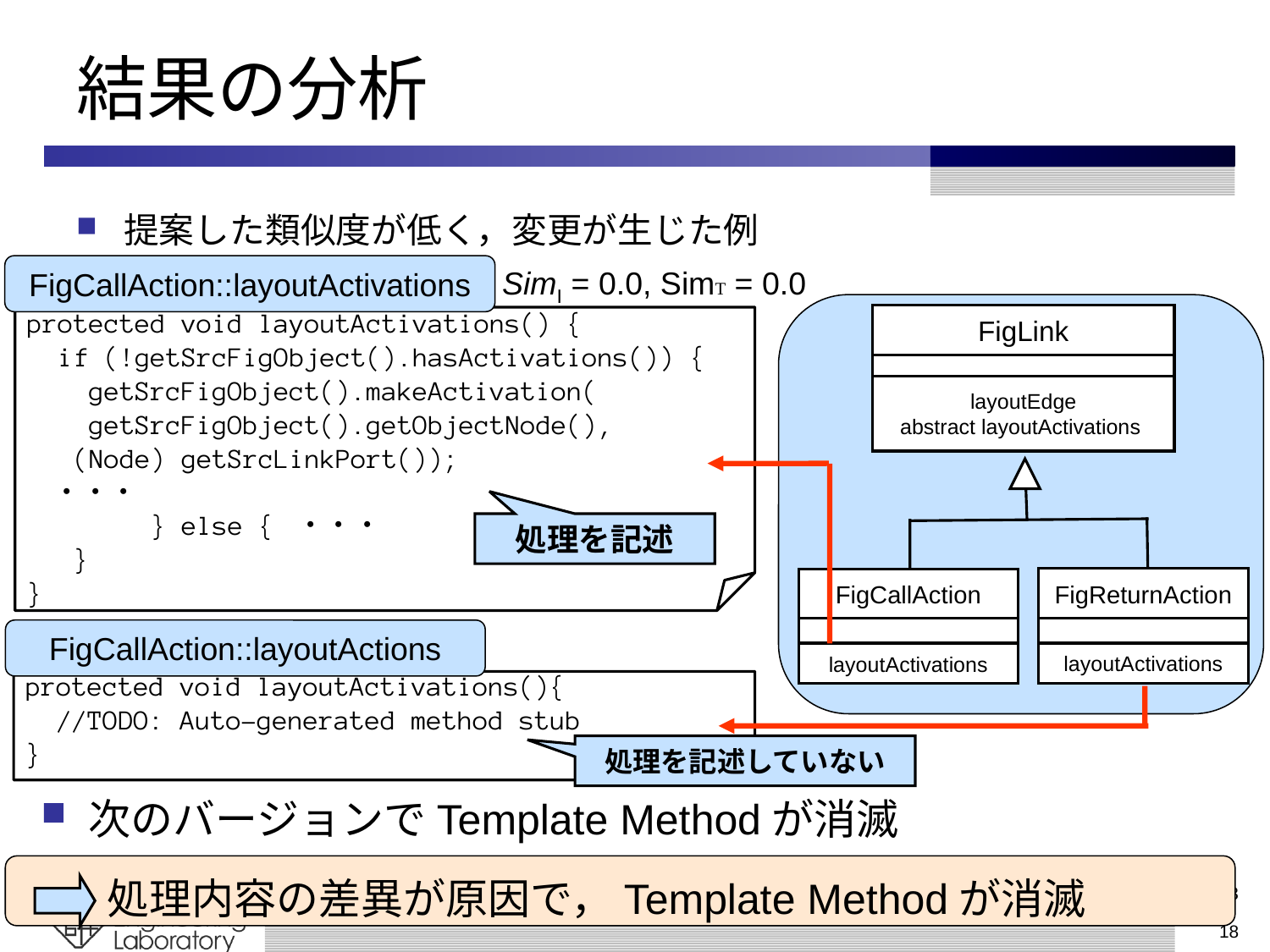

# 結果の分析
提案した類似度が低く，変更が生じた例
FigCallAction::layoutActivations
SimⅠ = 0.0, SimT = 0.0

FigLink

protected void layoutActivations() {
  if (!getSrcFigObject().hasActivations()) {
    getSrcFigObject().makeActivation(
    getSrcFigObject().getObjectNode(),
   (Node) getSrcLinkPort());
   ・・・
        } else { ・・・
   }
}

layoutEdge
abstract layoutActivations

処理を記述

FigReturnAction
FigCallAction

FigCallAction::layoutActions
layoutActivations
layoutActivations
protected void layoutActivations(){
  //TODO: Auto-generated method stub
}

処理を記述していない

次のバージョンでTemplate Methodが消滅

処理内容の差異が原因で，Template Methodが消滅

特別研究発表会
2009/2/23
18